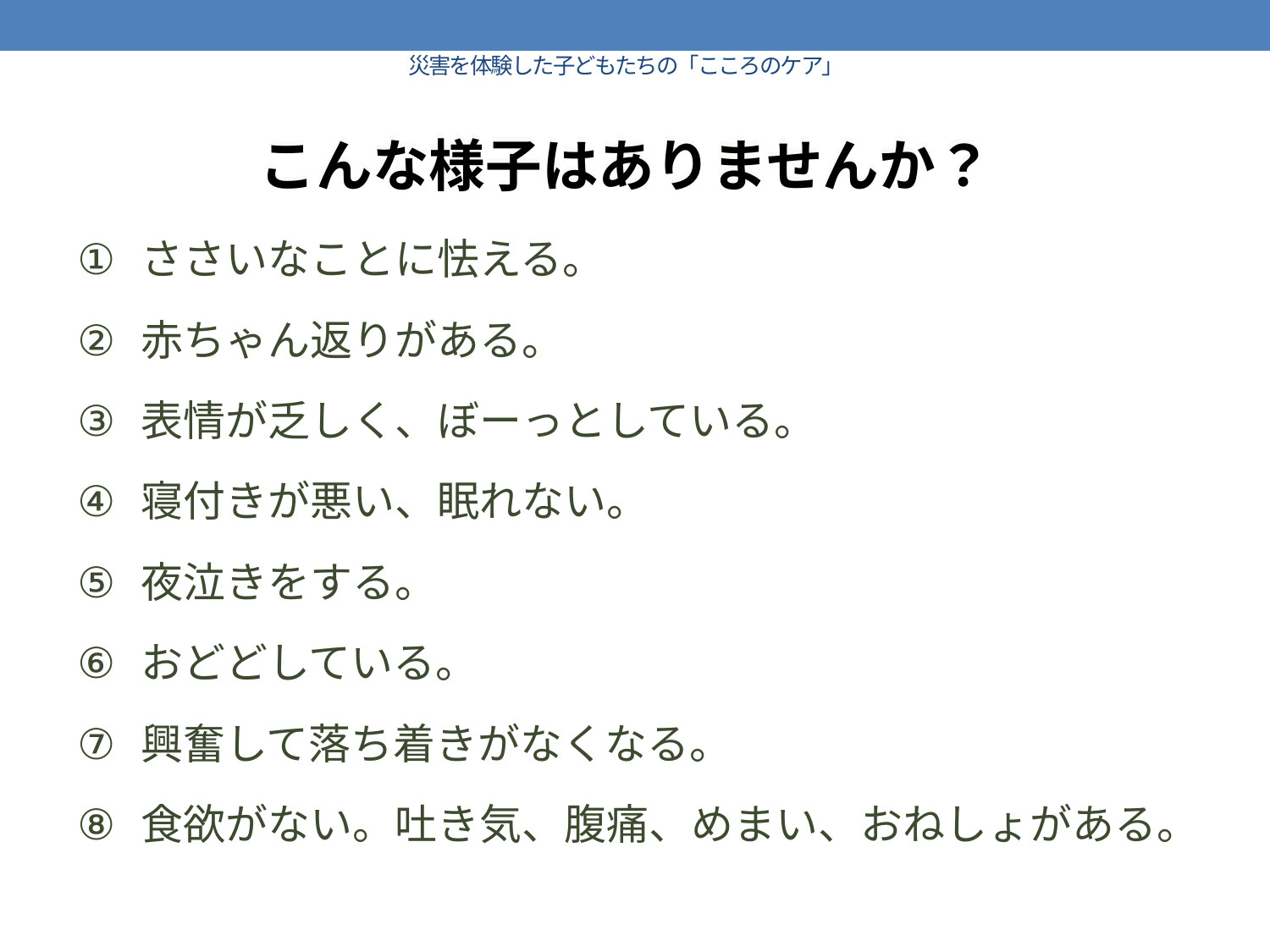

# 災害を体験した子どもたちの「こころのケア」
こんな様子はありませんか？
ささいなことに怯える。
赤ちゃん返りがある。
表情が乏しく、ぼーっとしている。
寝付きが悪い、眠れない。
夜泣きをする。
おどどしている。
興奮して落ち着きがなくなる。
食欲がない。吐き気、腹痛、めまい、おねしょがある。